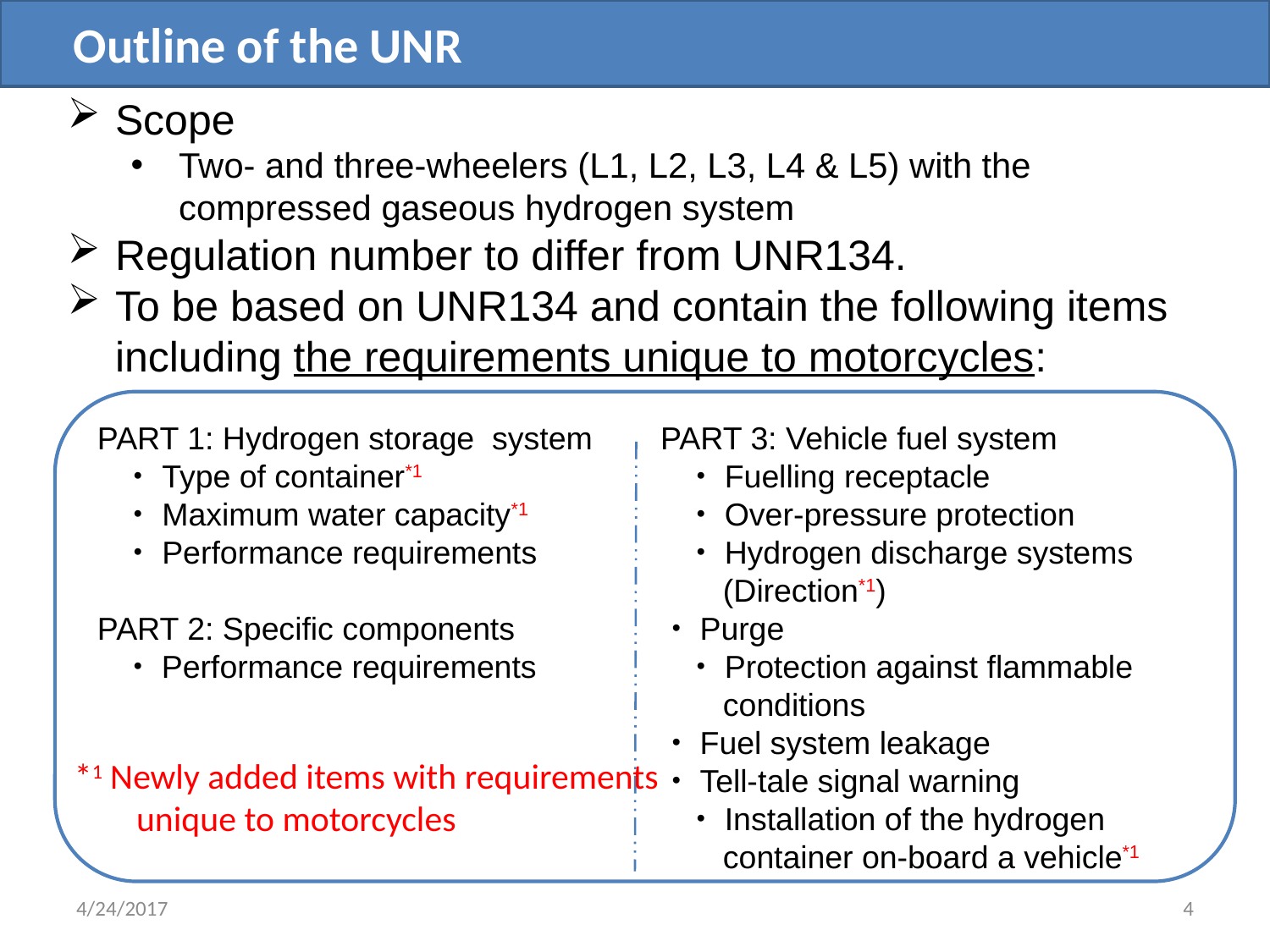

Outline of the UNR
Scope
Two- and three-wheelers (L1, L2, L3, L4 & L5) with the compressed gaseous hydrogen system
Regulation number to differ from UNR134.
To be based on UNR134 and contain the following items including the requirements unique to motorcycles:

PART 1: Hydrogen storage  system
・Type of container*1
・Maximum water capacity*1
・Performance requirements

PART 2: Specific components
・Performance requirements

PART 3: Vehicle fuel system
・Fuelling receptacle
・Over-pressure protection
・Hydrogen discharge systems
(Direction*1)
・Purge
・Protection against flammable conditions
・Fuel system leakage
・Tell-tale signal warning
・Installation of the hydrogen container on-board a vehicle*1
*1 Newly added items with requirements unique to motorcycles
4/24/2017
4